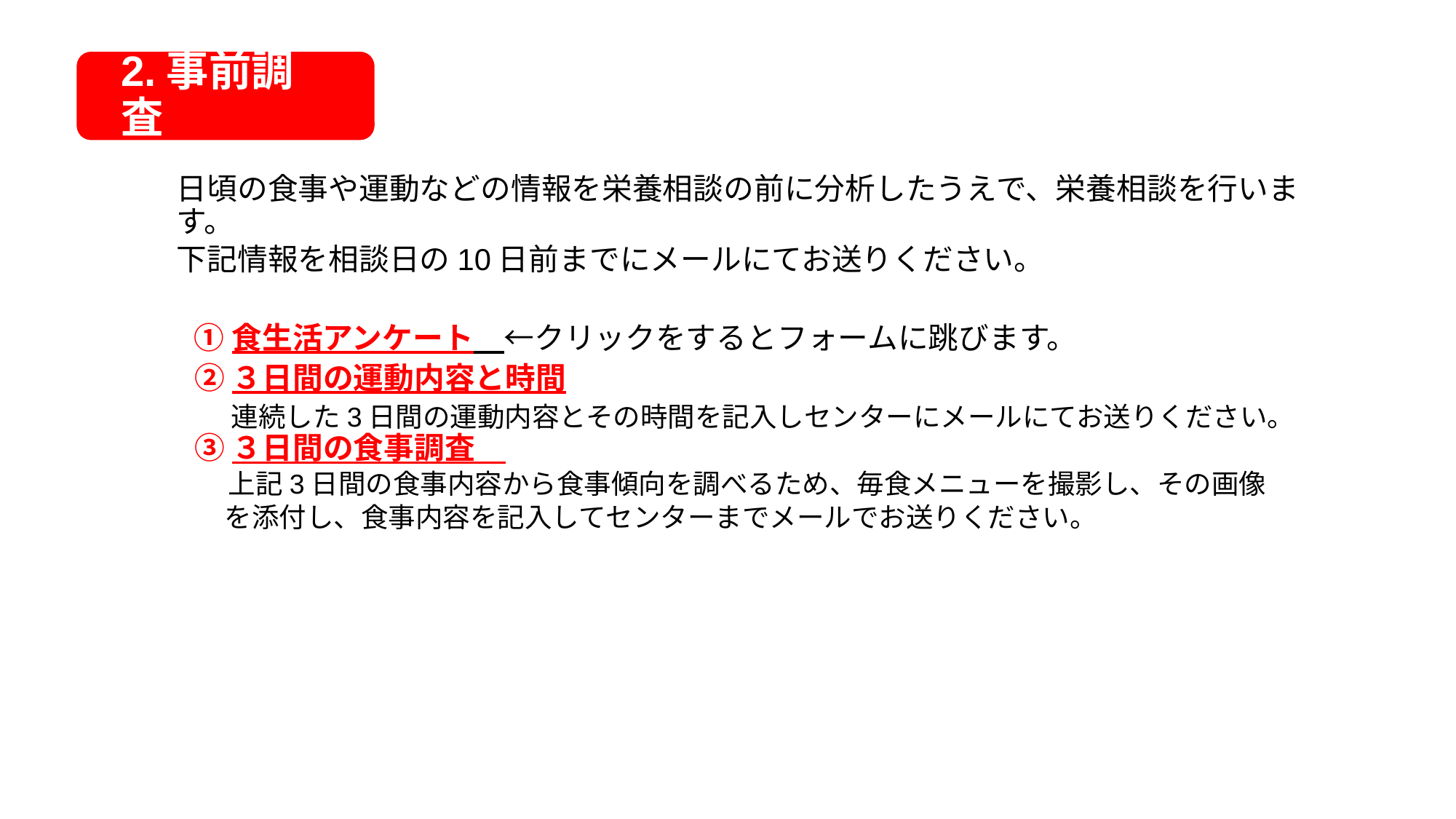

日頃の食事や運動などの情報を栄養相談の前に分析したうえで、栄養相談を行います。
下記情報を相談日の10日前までにメールにてお送りください。

 ①食生活アンケート　←クリックをするとフォームに跳びます。
 ②３日間の運動内容と時間
　　　連続した3日間の運動内容とその時間を記入しセンターにメールにてお送りください。
 ③３日間の食事調査
   　 上記3日間の食事内容から食事傾向を調べるため、毎食メニューを撮影し、その画像
　　を添付し、食事内容を記入してセンターまでメールでお送りください。
2.事前調査